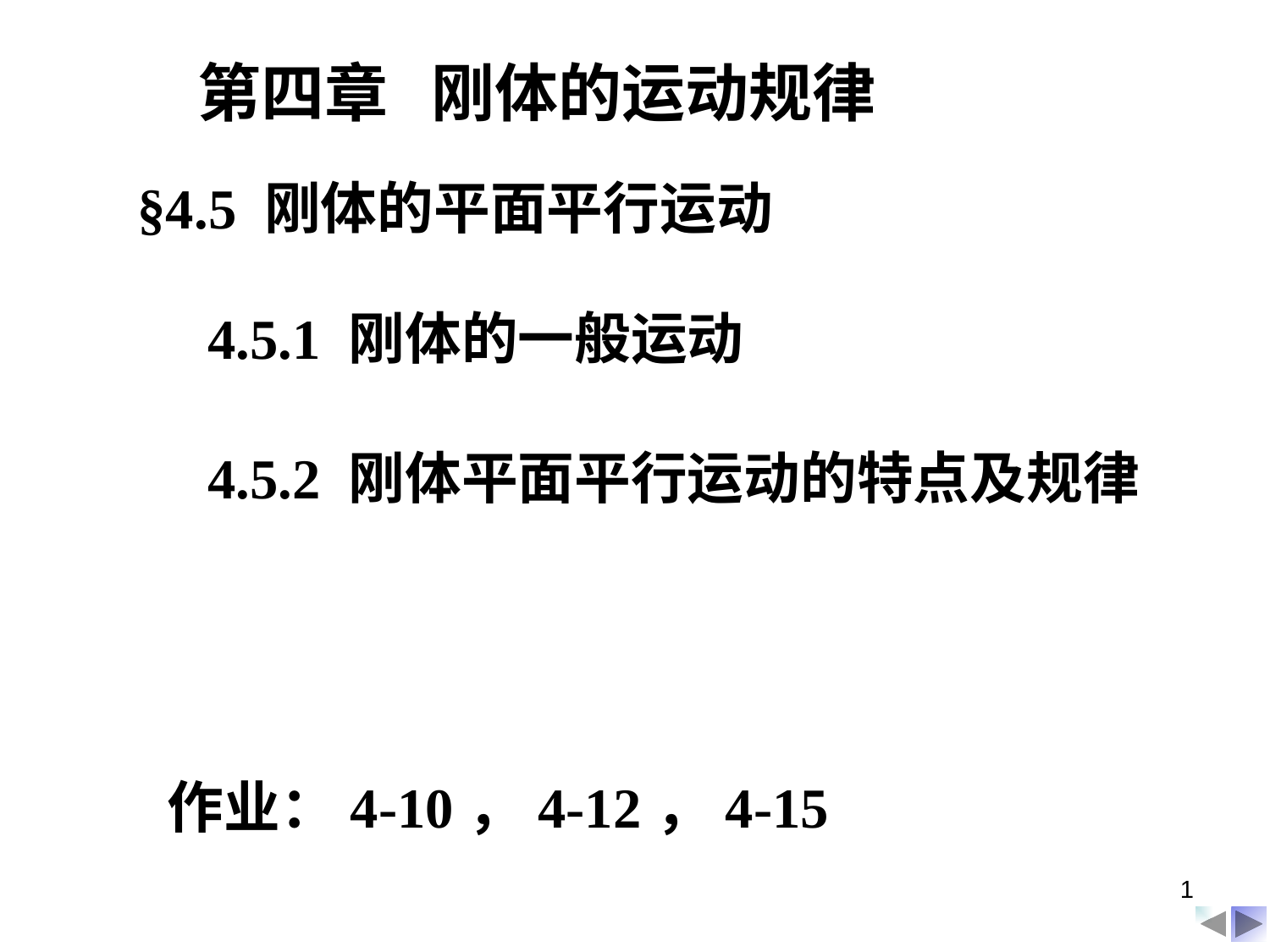

第四章   刚体的运动规律
§4.5 刚体的平面平行运动
4.5.1 刚体的一般运动
4.5.2 刚体平面平行运动的特点及规律
作业：4-10，4-12，4-15
1